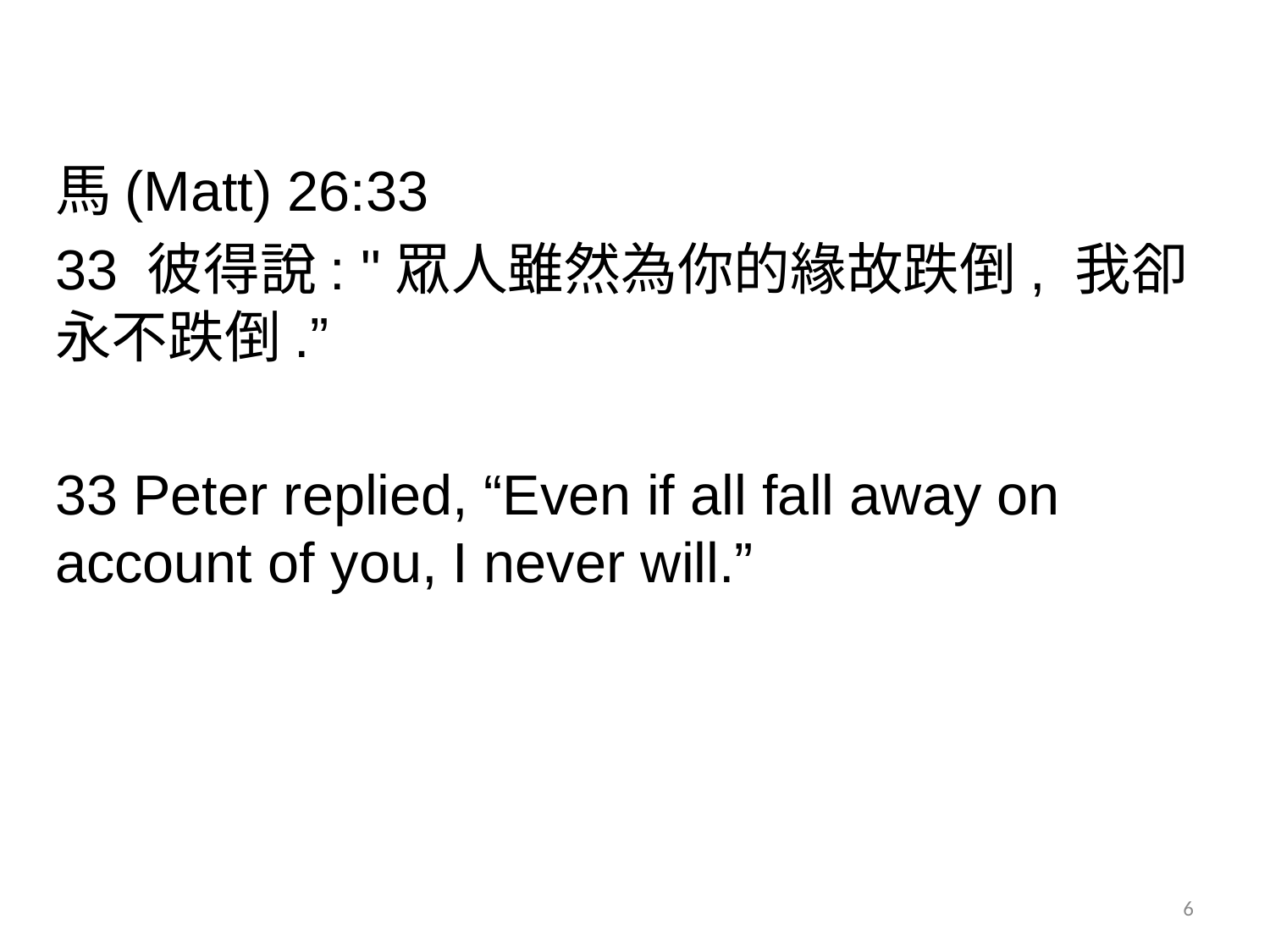

#
馬(Matt) 26:33
33 彼得說: "眾人雖然為你的緣故跌倒, 我卻永不跌倒.”

33 Peter replied, “Even if all fall away on account of you, I never will.”
6